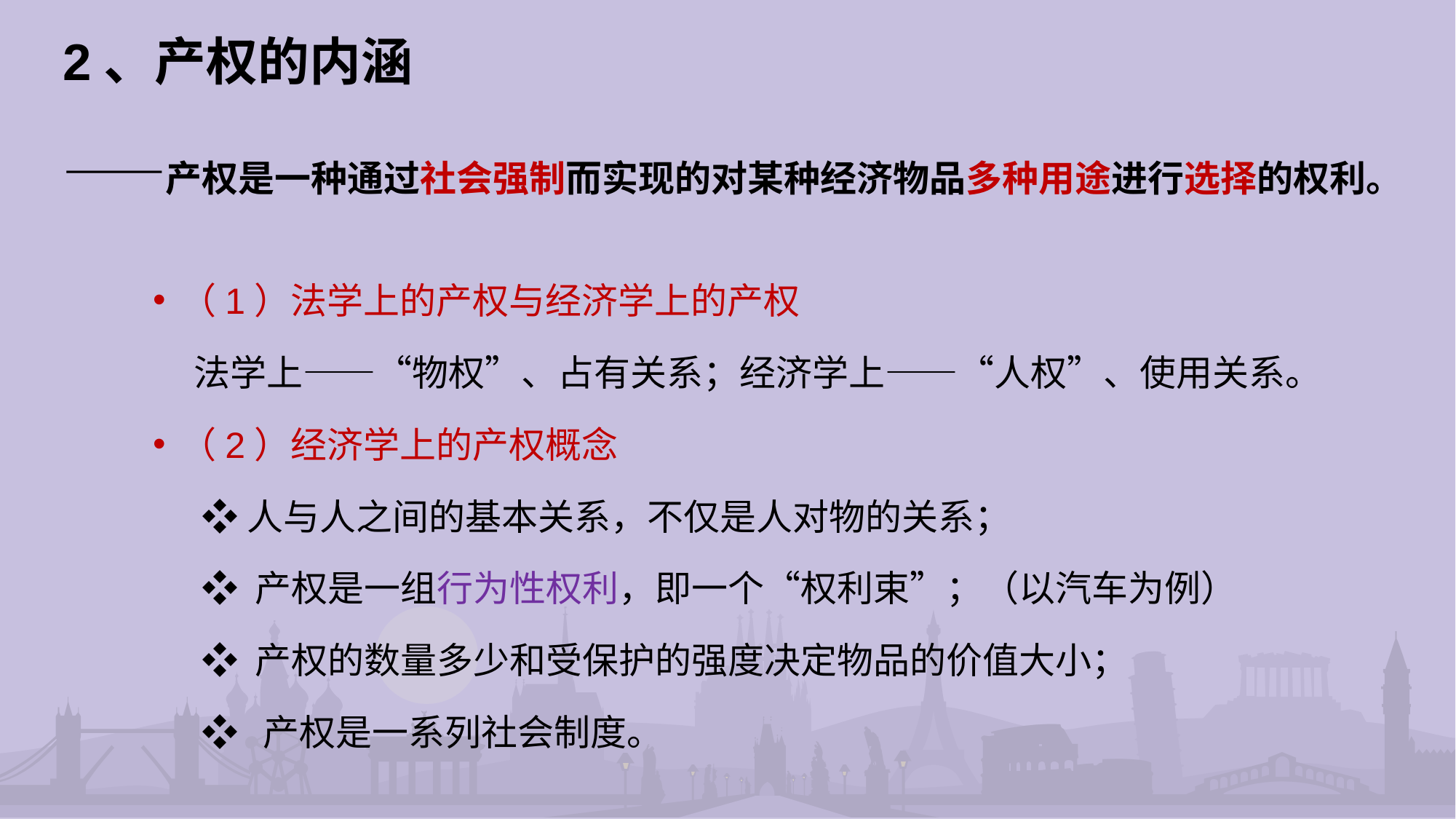

# 2、产权的内涵 ——产权是一种通过社会强制而实现的对某种经济物品多种用途进行选择的权利。
（1）法学上的产权与经济学上的产权
    法学上——“物权”、占有关系；经济学上——“人权”、使用关系。
（2）经济学上的产权概念
      ❖人与人之间的基本关系，不仅是人对物的关系；
      ❖ 产权是一组行为性权利，即一个“权利束”；（以汽车为例）
      ❖ 产权的数量多少和受保护的强度决定物品的价值大小；
      ❖  产权是一系列社会制度。